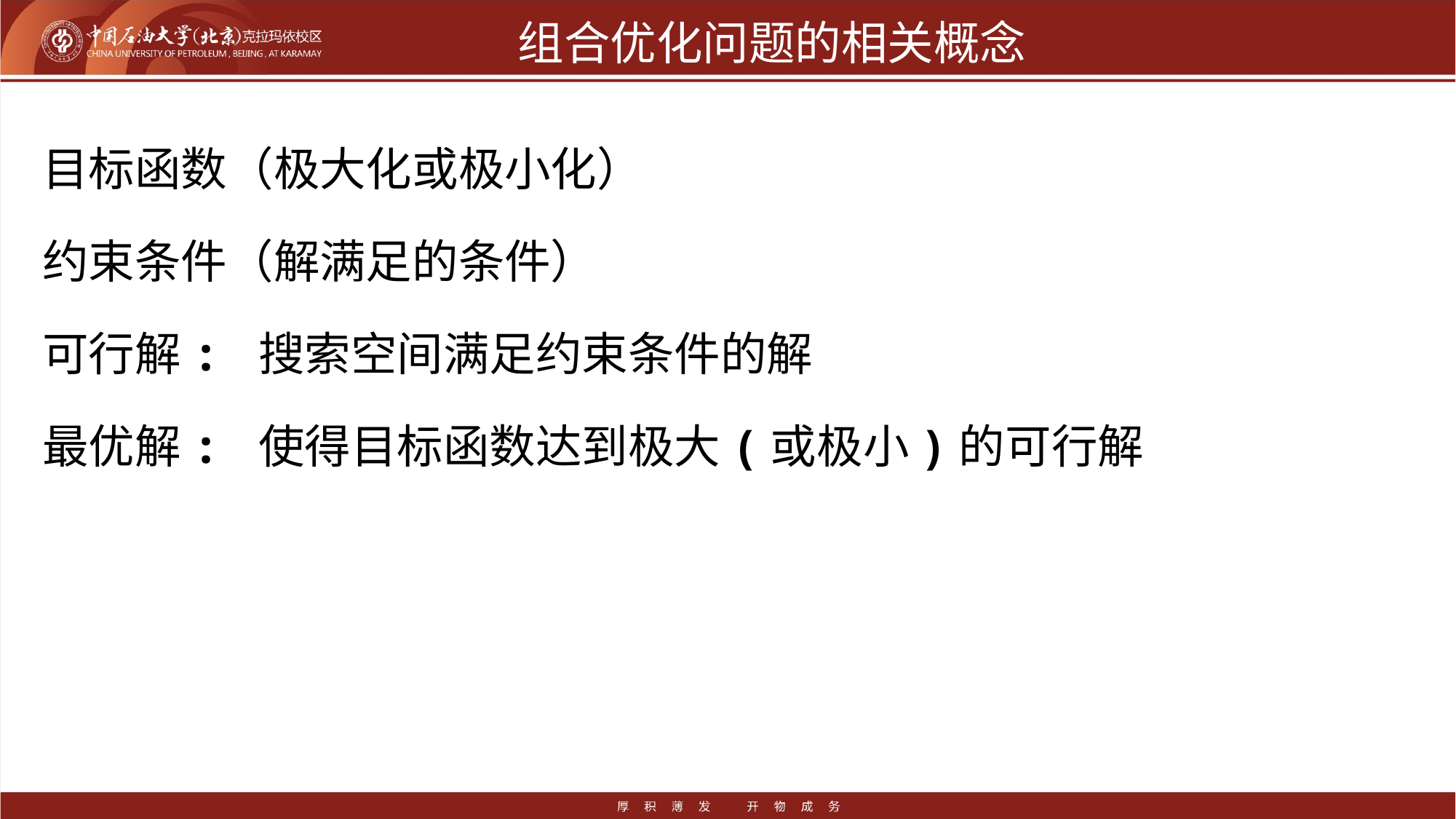

# 组合优化问题的相关概念
目标函数（极大化或极小化）
约束条件（解满足的条件）
可行解: 搜索空间满足约束条件的解
最优解: 使得目标函数达到极大(或极小)的可行解